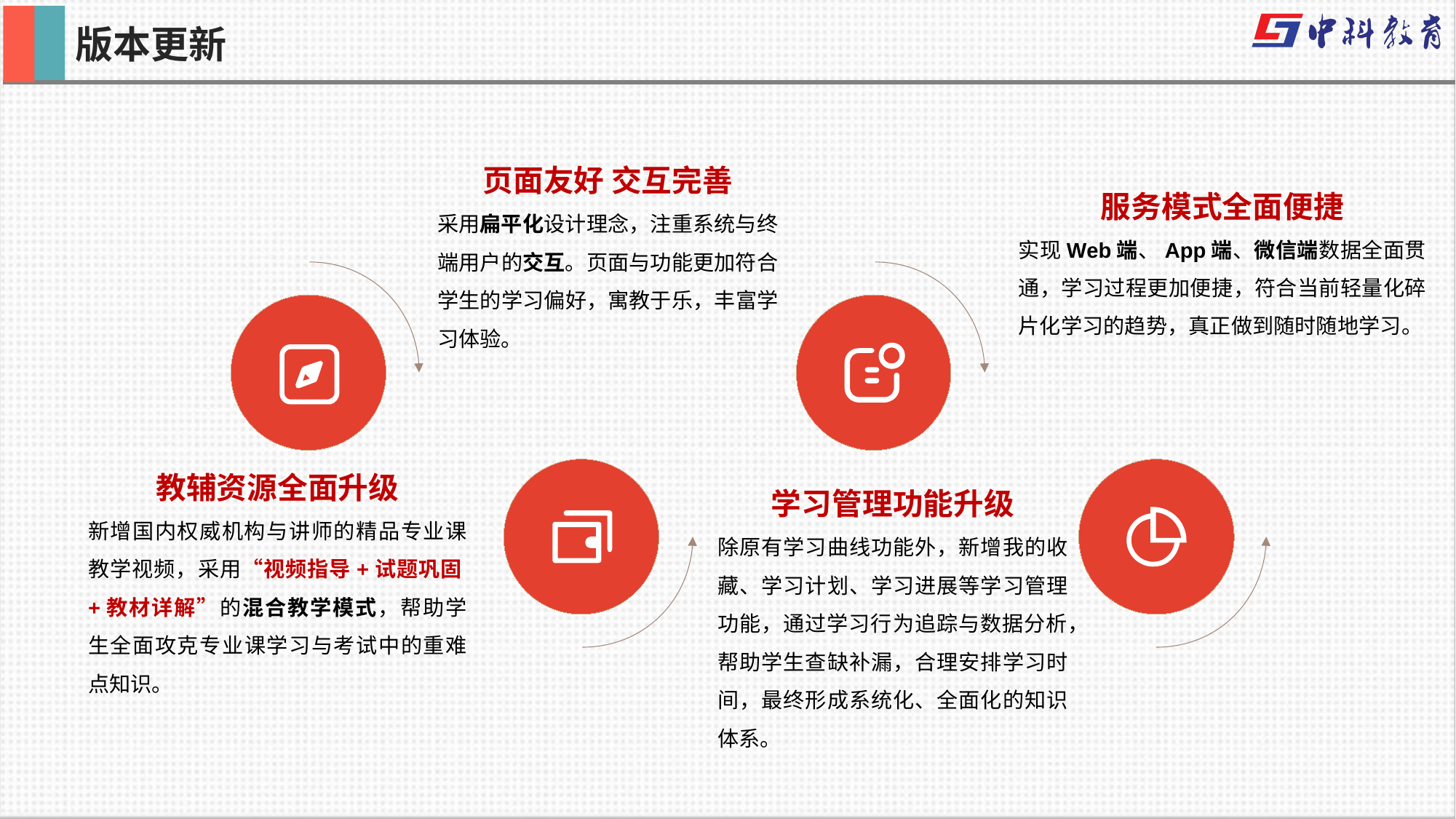

版本更新

页面友好 交互完善
采用扁平化设计理念，注重系统与终端用户的交互。页面与功能更加符合学生的学习偏好，寓教于乐，丰富学习体验。
服务模式全面便捷
实现Web端、App端、微信端数据全面贯通，学习过程更加便捷，符合当前轻量化碎片化学习的趋势，真正做到随时随地学习。

教辅资源全面升级
新增国内权威机构与讲师的精品专业课教学视频，采用“视频指导+试题巩固+教材详解”的混合教学模式，帮助学生全面攻克专业课学习与考试中的重难点知识。

学习管理功能升级
除原有学习曲线功能外，新增我的收藏、学习计划、学习进展等学习管理功能，通过学习行为追踪与数据分析，帮助学生查缺补漏，合理安排学习时间，最终形成系统化、全面化的知识体系。